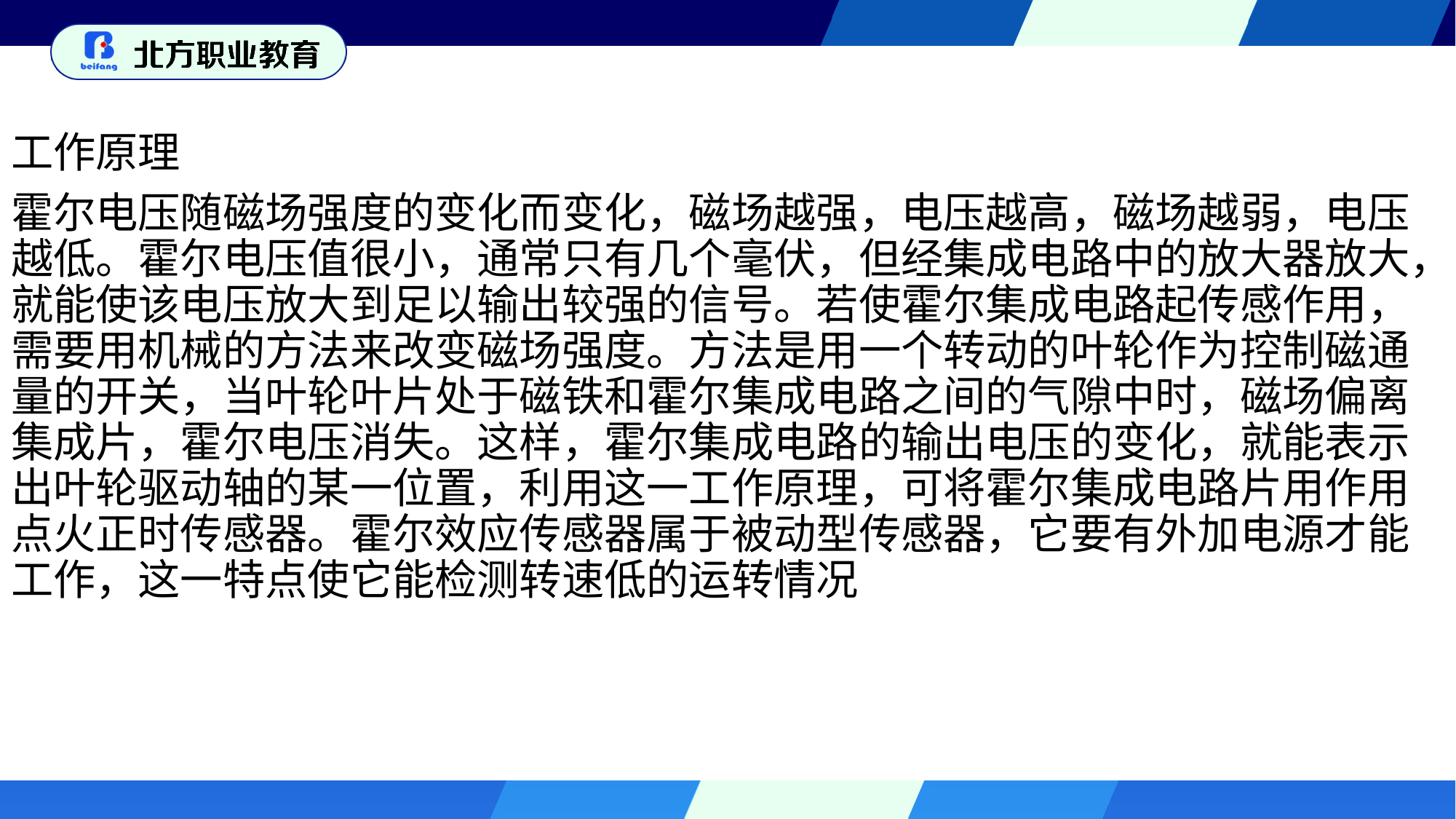

工作原理
霍尔电压随磁场强度的变化而变化，磁场越强，电压越高，磁场越弱，电压越低。霍尔电压值很小，通常只有几个毫伏，但经集成电路中的放大器放大，就能使该电压放大到足以输出较强的信号。若使霍尔集成电路起传感作用，需要用机械的方法来改变磁场强度。方法是用一个转动的叶轮作为控制磁通量的开关，当叶轮叶片处于磁铁和霍尔集成电路之间的气隙中时，磁场偏离集成片，霍尔电压消失。这样，霍尔集成电路的输出电压的变化，就能表示出叶轮驱动轴的某一位置，利用这一工作原理，可将霍尔集成电路片用作用点火正时传感器。霍尔效应传感器属于被动型传感器，它要有外加电源才能工作，这一特点使它能检测转速低的运转情况